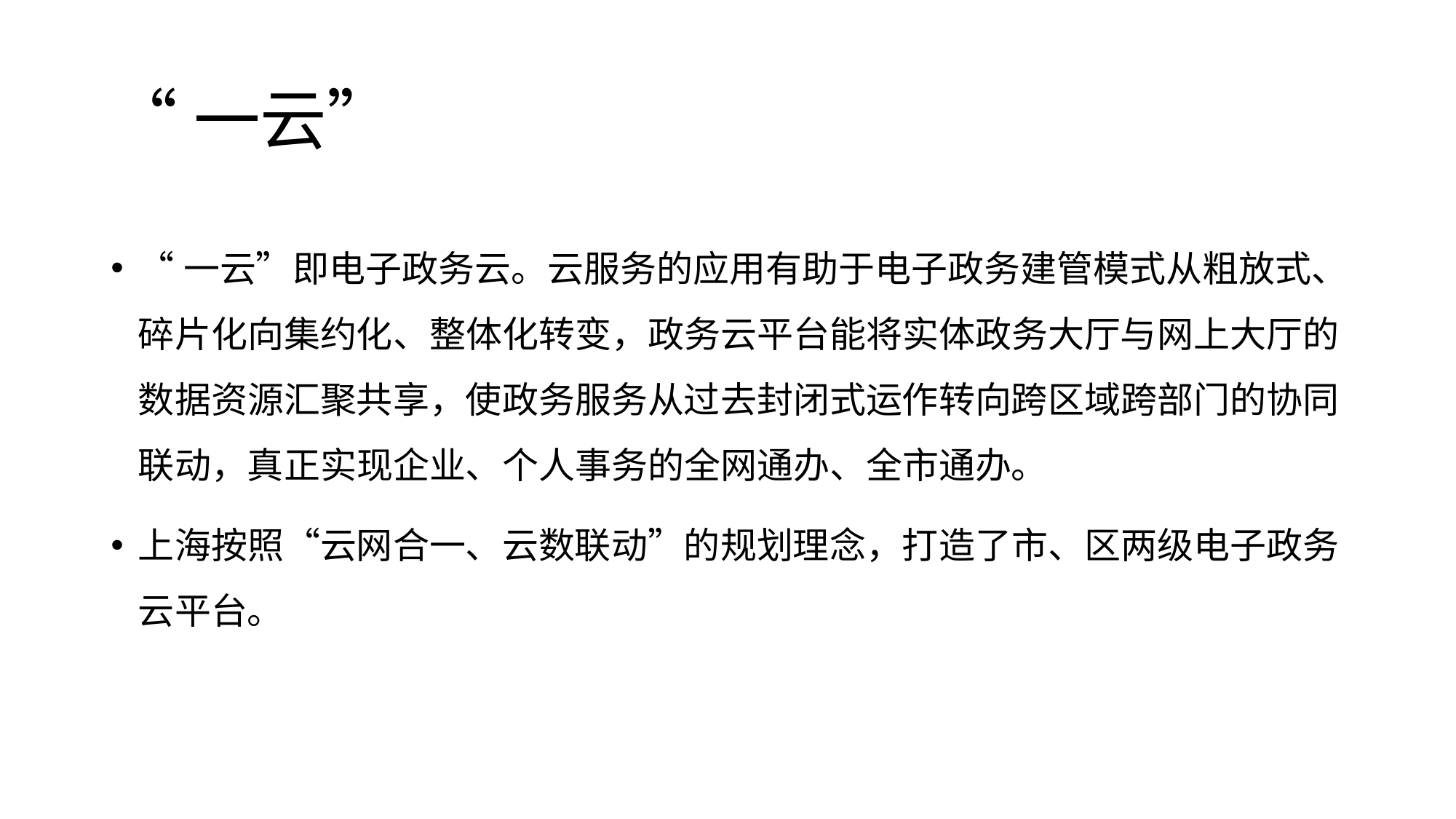

# “一云”
“一云”即电子政务云。云服务的应用有助于电子政务建管模式从粗放式、碎片化向集约化、整体化转变，政务云平台能将实体政务大厅与网上大厅的数据资源汇聚共享，使政务服务从过去封闭式运作转向跨区域跨部门的协同联动，真正实现企业、个人事务的全网通办、全市通办。
上海按照“云网合一、云数联动”的规划理念，打造了市、区两级电子政务云平台。